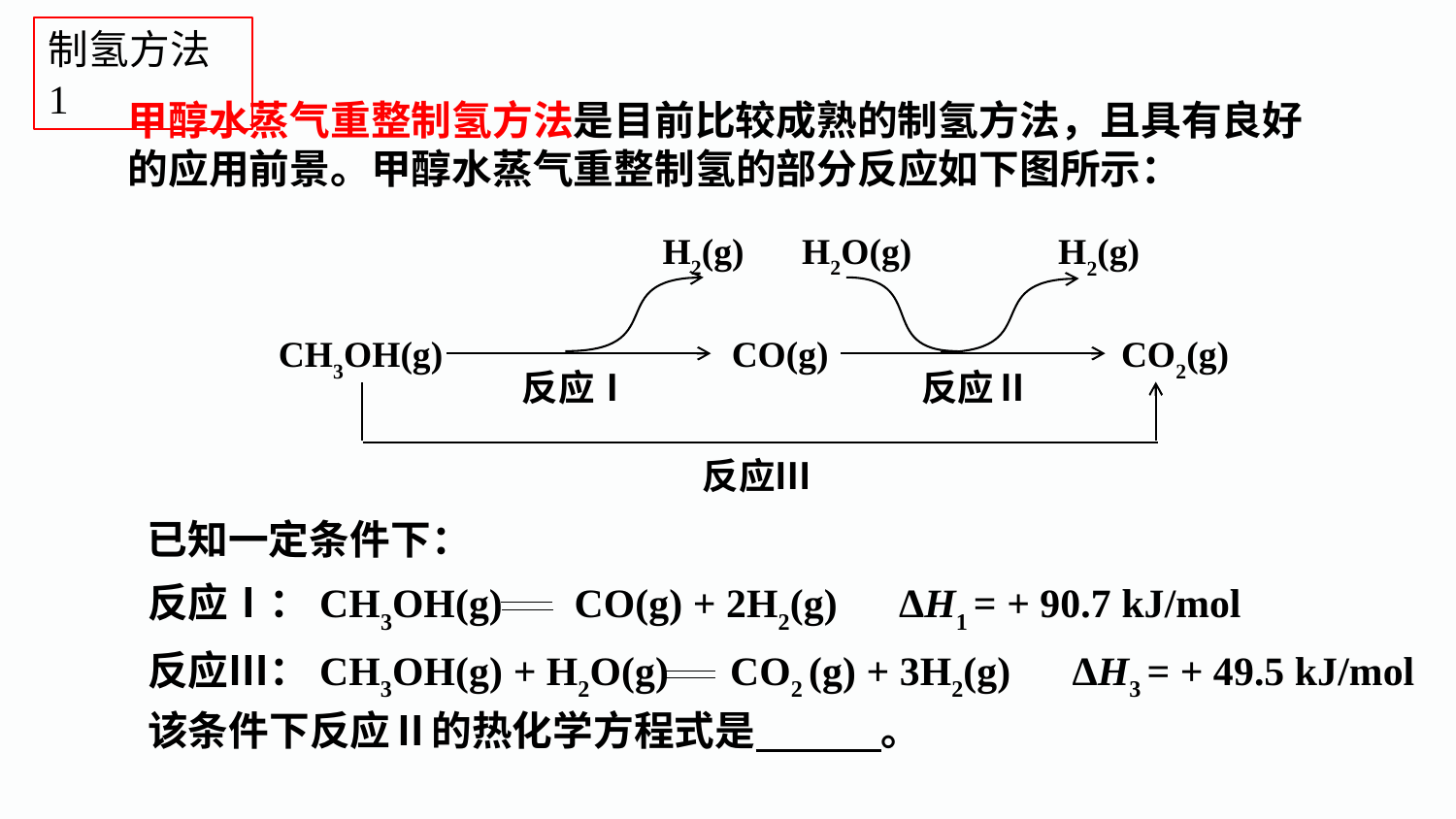

制氢方法1
甲醇水蒸气重整制氢方法是目前比较成熟的制氢方法，且具有良好的应用前景。甲醇水蒸气重整制氢的部分反应如下图所示：
H2(g)
H2O(g)
H2(g)
CH3OH(g)
CO(g)
CO2(g)
反应Ⅰ
反应Ⅱ
反应Ⅲ
已知一定条件下：
反应Ⅰ：CH3OH(g)       CO(g) + 2H2(g)      ΔH1 = + 90.7 kJ/mol
反应Ⅲ：CH3OH(g) + H2O(g)      CO2 (g) + 3H2(g)      ΔH3 = + 49.5 kJ/mol
该条件下反应Ⅱ的热化学方程式是              。